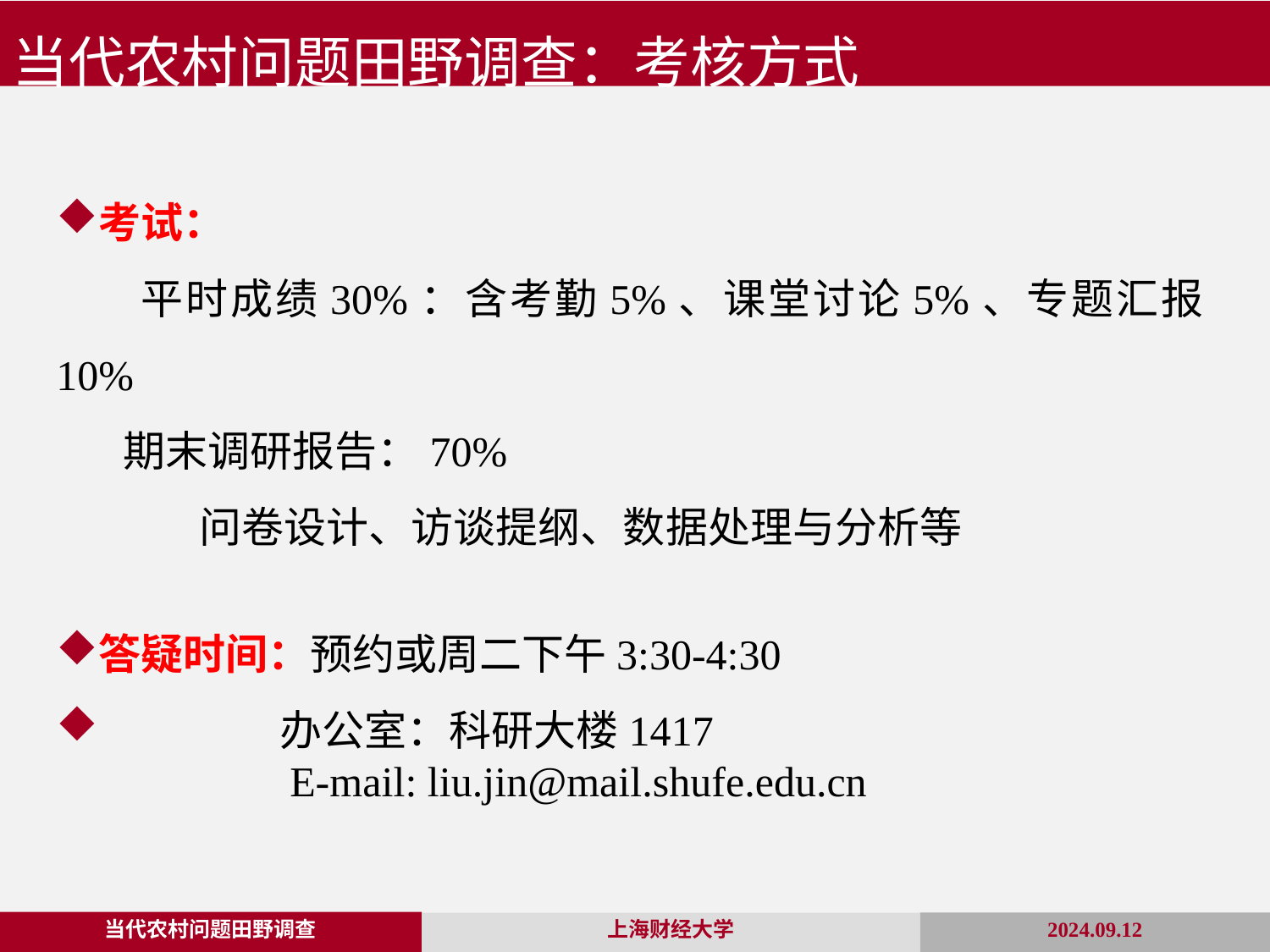

当代农村问题田野调查：考核方式
考试：
      平时成绩30%：含考勤5%、课堂讨论5%、专题汇报10%
      期末调研报告：70%
              问卷设计、访谈提纲、数据处理与分析等

答疑时间：预约或周二下午3:30-4:30
                  办公室：科研大楼1417
                     E-mail: liu.jin@mail.shufe.edu.cn

当代农村问题田野调查
2024.09.12
上海财经大学